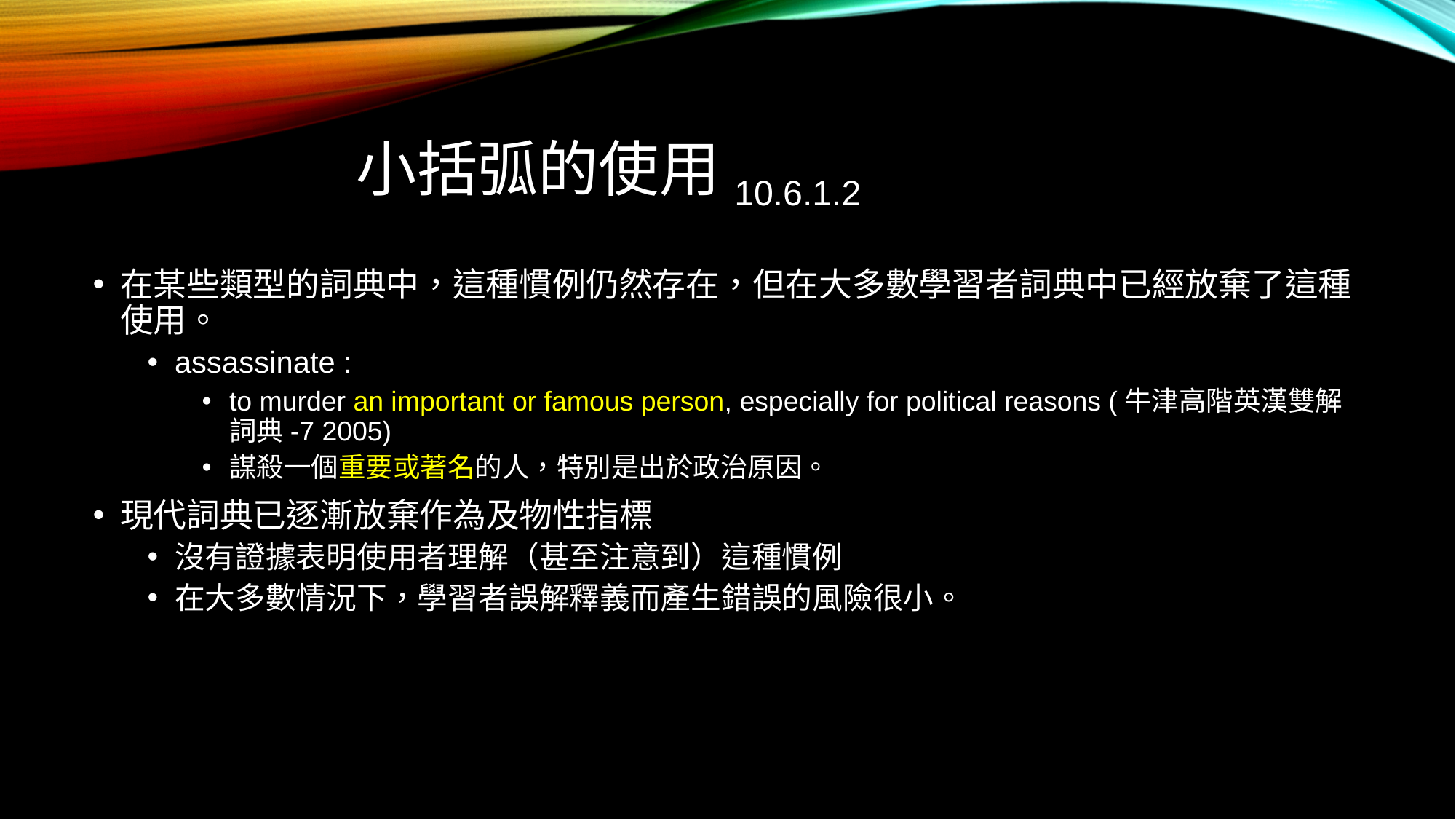

# 小括弧的使用10.6.1.2
在某些類型的詞典中，這種慣例仍然存在，但在大多數學習者詞典中已經放棄了這種使用。
assassinate :
to murder an important or famous person, especially for political reasons (牛津高階英漢雙解詞典-7 2005)
謀殺一個重要或著名的人，特別是出於政治原因。
現代詞典已逐漸放棄作為及物性指標
沒有證據表明使用者理解（甚至注意到）這種慣例
在大多數情況下，學習者誤解釋義而產生錯誤的風險很小。